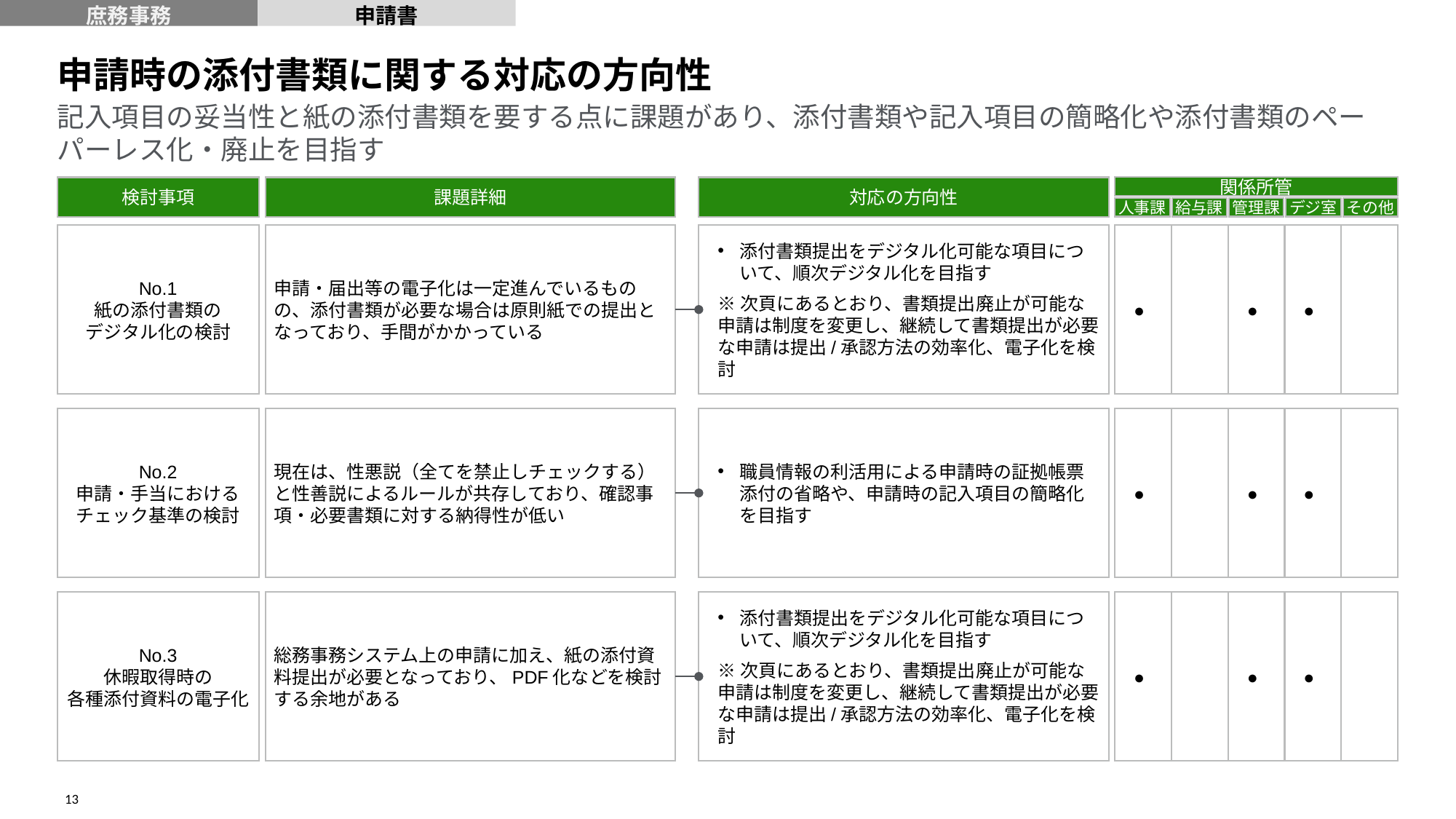

庶務事務
申請書
申請時の添付書類に関する対応の方向性
# 記入項目の妥当性と紙の添付書類を要する点に課題があり、添付書類や記入項目の簡略化や添付書類のペーパーレス化・廃止を目指す
検討事項
課題詳細
対応の方向性
関係所管
人事課
給与課
管理課
デジ室
その他
●

●
●

●

●
●

●

●
●

No.1
紙の添付書類の
デジタル化の検討
申請・届出等の電子化は一定進んでいるものの、添付書類が必要な場合は原則紙での提出となっており、手間がかかっている
添付書類提出をデジタル化可能な項目について、順次デジタル化を目指す
※次頁にあるとおり、書類提出廃止が可能な申請は制度を変更し、継続して書類提出が必要な申請は提出/承認方法の効率化、電子化を検討
No.2
申請・手当における
チェック基準の検討
現在は、性悪説（全てを禁止しチェックする）と性善説によるルールが共存しており、確認事項・必要書類に対する納得性が低い
職員情報の利活用による申請時の証拠帳票添付の省略や、申請時の記入項目の簡略化を目指す
No.3
休暇取得時の
各種添付資料の電子化
総務事務システム上の申請に加え、紙の添付資料提出が必要となっており、PDF化などを検討する余地がある
添付書類提出をデジタル化可能な項目について、順次デジタル化を目指す
※次頁にあるとおり、書類提出廃止が可能な申請は制度を変更し、継続して書類提出が必要な申請は提出/承認方法の効率化、電子化を検討
13